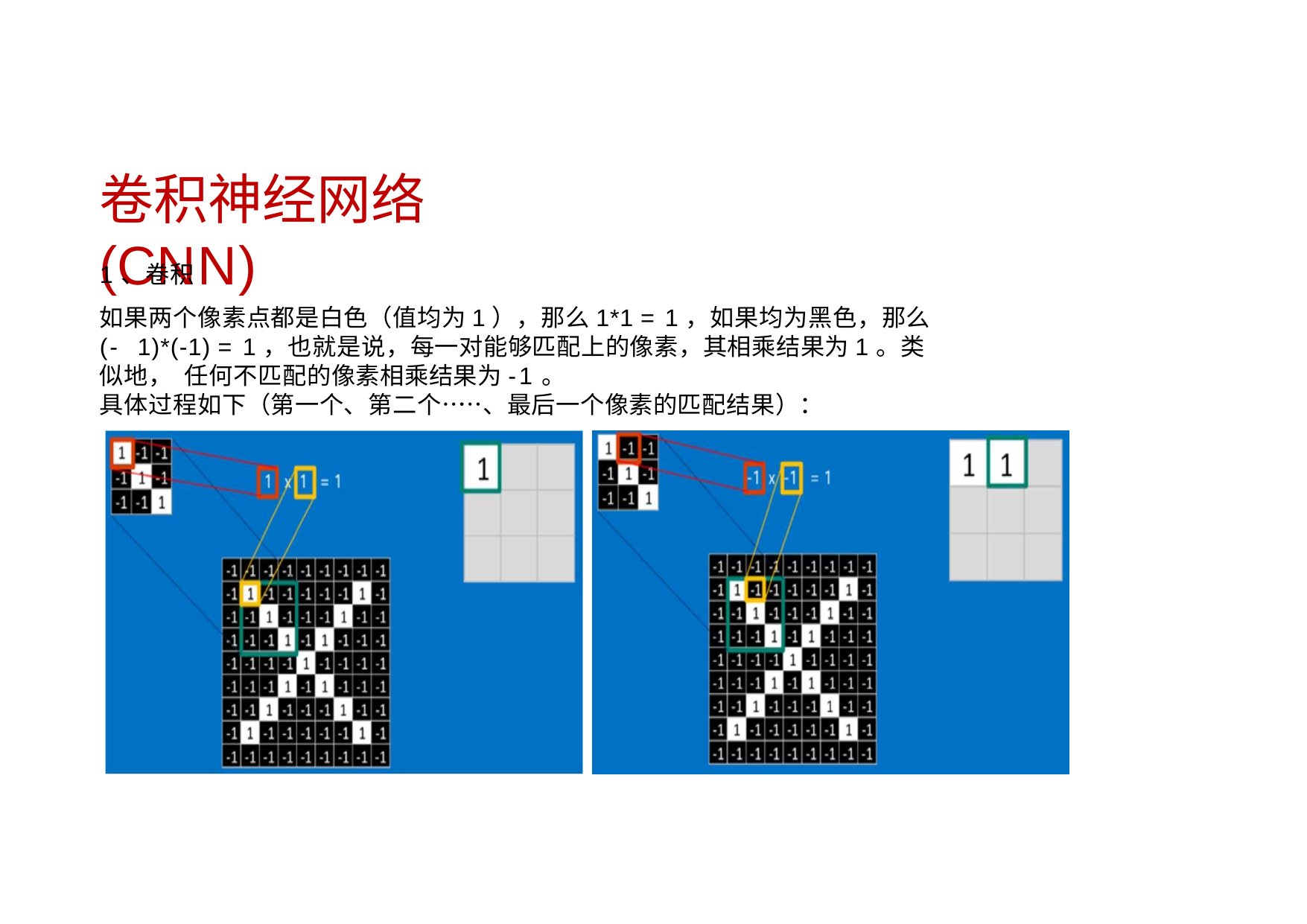

# 卷积神经网络(CNN)
1、卷积
如果两个像素点都是白色（值均为1），那么1*1 = 1，如果均为黑色，那么(-  1)*(-1) = 1，也就是说，每一对能够匹配上的像素，其相乘结果为1。类似地，  任何不匹配的像素相乘结果为-1。
具体过程如下（第一个、第二个……、最后一个像素的匹配结果）：